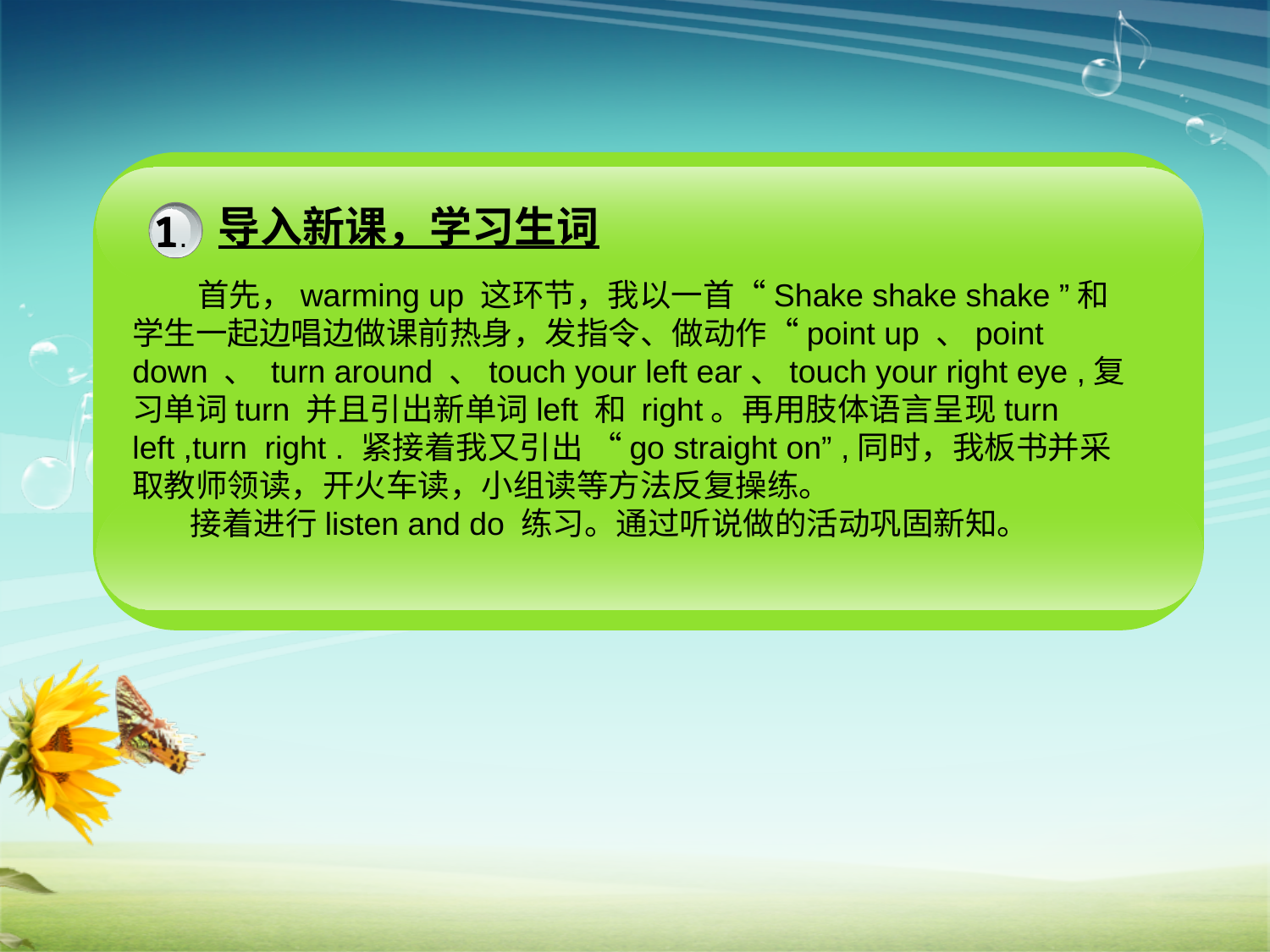

导入新课，学习生词

1.
        首先，warming up 这环节，我以一首“Shake shake shake ”和学生一起边唱边做课前热身，发指令、做动作“point up 、point down 、 turn around 、touch your left ear、touch your right eye ,复习单词turn 并且引出新单词left 和 right。再用肢体语言呈现turn  left ,turn  right . 紧接着我又引出 “go straight on” ,同时，我板书并采取教师领读，开火车读，小组读等方法反复操练。
       接着进行listen and do 练习。通过听说做的活动巩固新知。
PPT模板：www.1ppt.com/moban/                  PPT素材：www.1ppt.com/sucai/
PPT背景：www.1ppt.com/beijing/                   PPT图表：www.1ppt.com/tubiao/
PPT下载：www.1ppt.com/xiazai/                     PPT教程： www.1ppt.com/powerpoint/
资料下载：www.1ppt.com/ziliao/                   范文下载：www.1ppt.com/fanwen/
试卷下载：www.1ppt.com/shiti/                     教案下载：www.1ppt.com/jiaoan/
PPT论坛：www.1ppt.cn                                     PPT课件：www.1ppt.com/kejian/
语文课件：www.1ppt.com/kejian/yuwen/    数学课件：www.1ppt.com/kejian/shuxue/
英语课件：www.1ppt.com/kejian/yingyu/    美术课件：www.1ppt.com/kejian/meishu/
科学课件：www.1ppt.com/kejian/kexue/     物理课件：www.1ppt.com/kejian/wuli/
化学课件：www.1ppt.com/kejian/huaxue/  生物课件：www.1ppt.com/kejian/shengwu/
地理课件：www.1ppt.com/kejian/dili/          历史课件：www.1ppt.com/kejian/lishi/